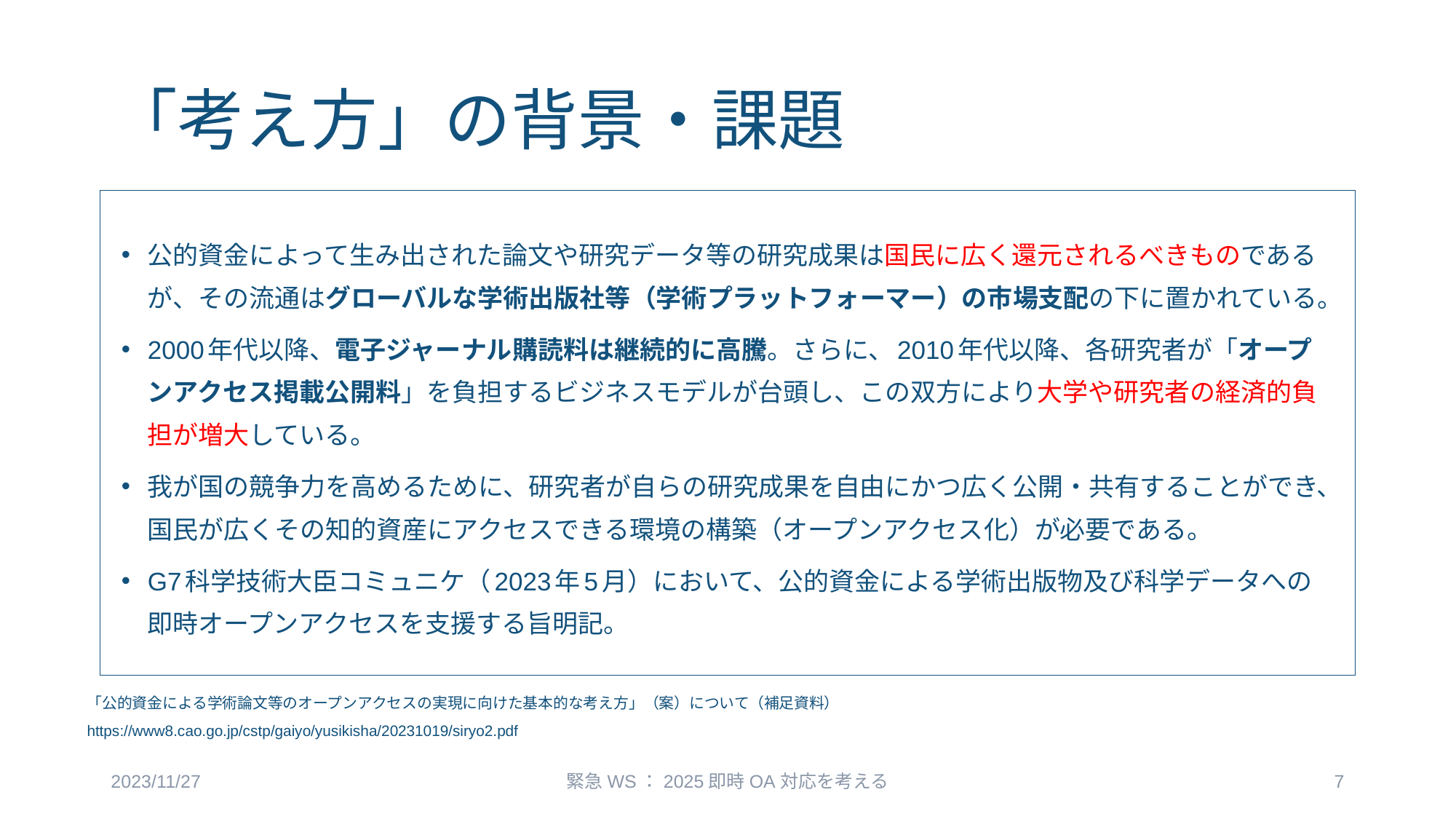

# 「考え方」の背景・課題
公的資金によって生み出された論文や研究データ等の研究成果は国民に広く還元されるべきものであるが、その流通はグローバルな学術出版社等（学術プラットフォーマー）の市場支配の下に置かれている。
2000年代以降、電子ジャーナル購読料は継続的に高騰。さらに、2010年代以降、各研究者が「オープンアクセス掲載公開料」を負担するビジネスモデルが台頭し、この双方により大学や研究者の経済的負担が増大している。
我が国の競争力を高めるために、研究者が自らの研究成果を自由にかつ広く公開・共有することができ、国民が広くその知的資産にアクセスできる環境の構築（オープンアクセス化）が必要である。
G7科学技術大臣コミュニケ（2023年5月）において、公的資金による学術出版物及び科学データへの即時オープンアクセスを支援する旨明記。
「公的資金による学術論文等のオープンアクセスの実現に向けた基本的な考え方」（案）について（補足資料）
https://www8.cao.go.jp/cstp/gaiyo/yusikisha/20231019/siryo2.pdf
2023/11/27
緊急WS：2025即時OA対応を考える
7